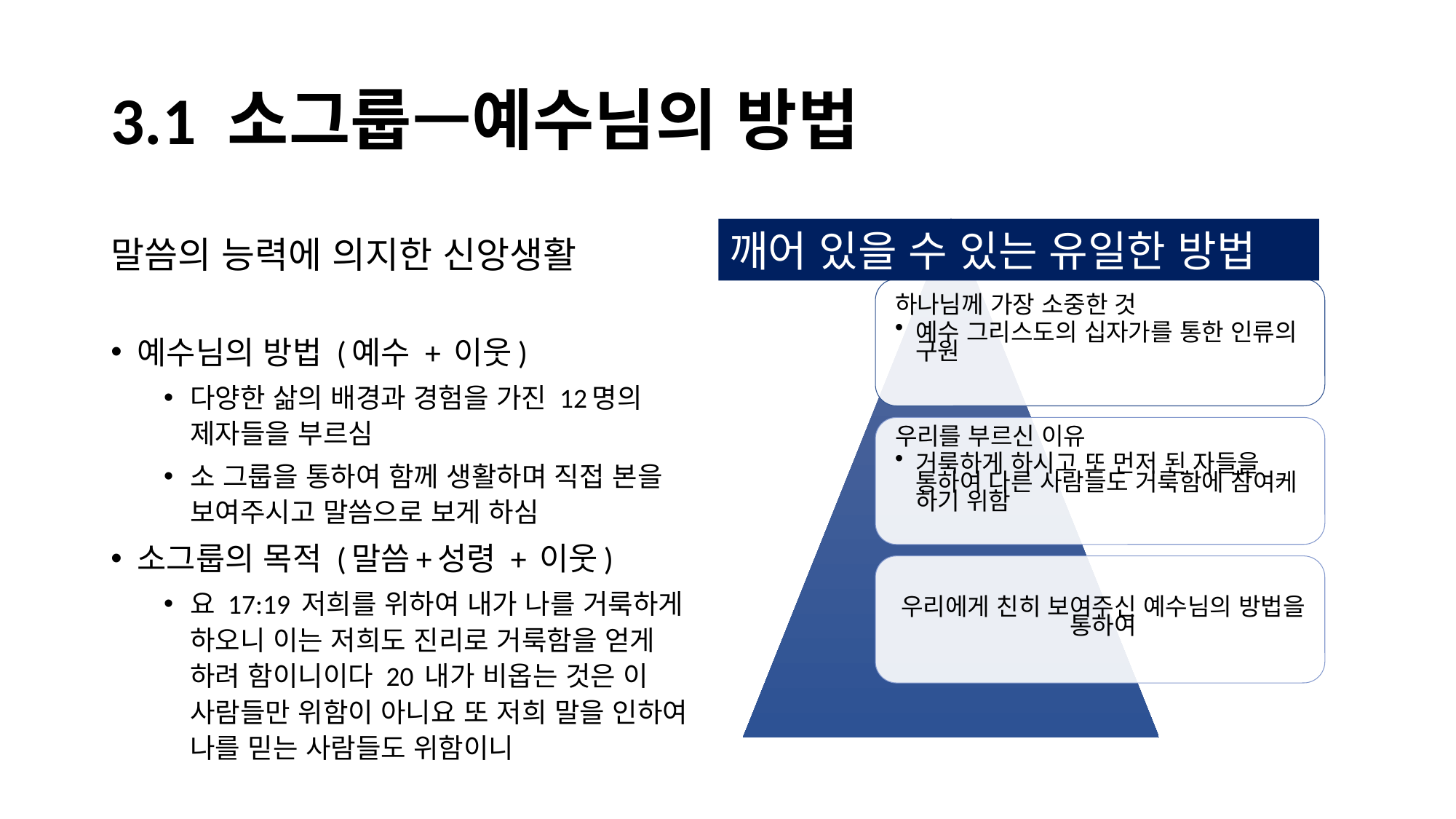

# 3.1 소그룹—예수님의 방법
말씀의 능력에 의지한 신앙생활
하나님께 가장 소중한 것
예수 그리스도의 십자가를 통한 인류의 구원
우리를 부르신 이유
거룩하게 하시고 또 먼저 된 자들을 통하여 다른 사람들도 거룩함에 참여케 하기 위함
우리에게 친히 보여주신 예수님의 방법을 통하여
깨어 있을 수 있는 유일한 방법
예수님의 방법 (예수 + 이웃)
다양한 삶의 배경과 경험을 가진 12명의 제자들을 부르심
소 그룹을 통하여 함께 생활하며 직접 본을 보여주시고 말씀으로 보게 하심
소그룹의 목적 (말씀+성령 + 이웃)
요 17:19 저희를 위하여 내가 나를 거룩하게 하오니 이는 저희도 진리로 거룩함을 얻게 하려 함이니이다 20 내가 비옵는 것은 이 사람들만 위함이 아니요 또 저희 말을 인하여 나를 믿는 사람들도 위함이니